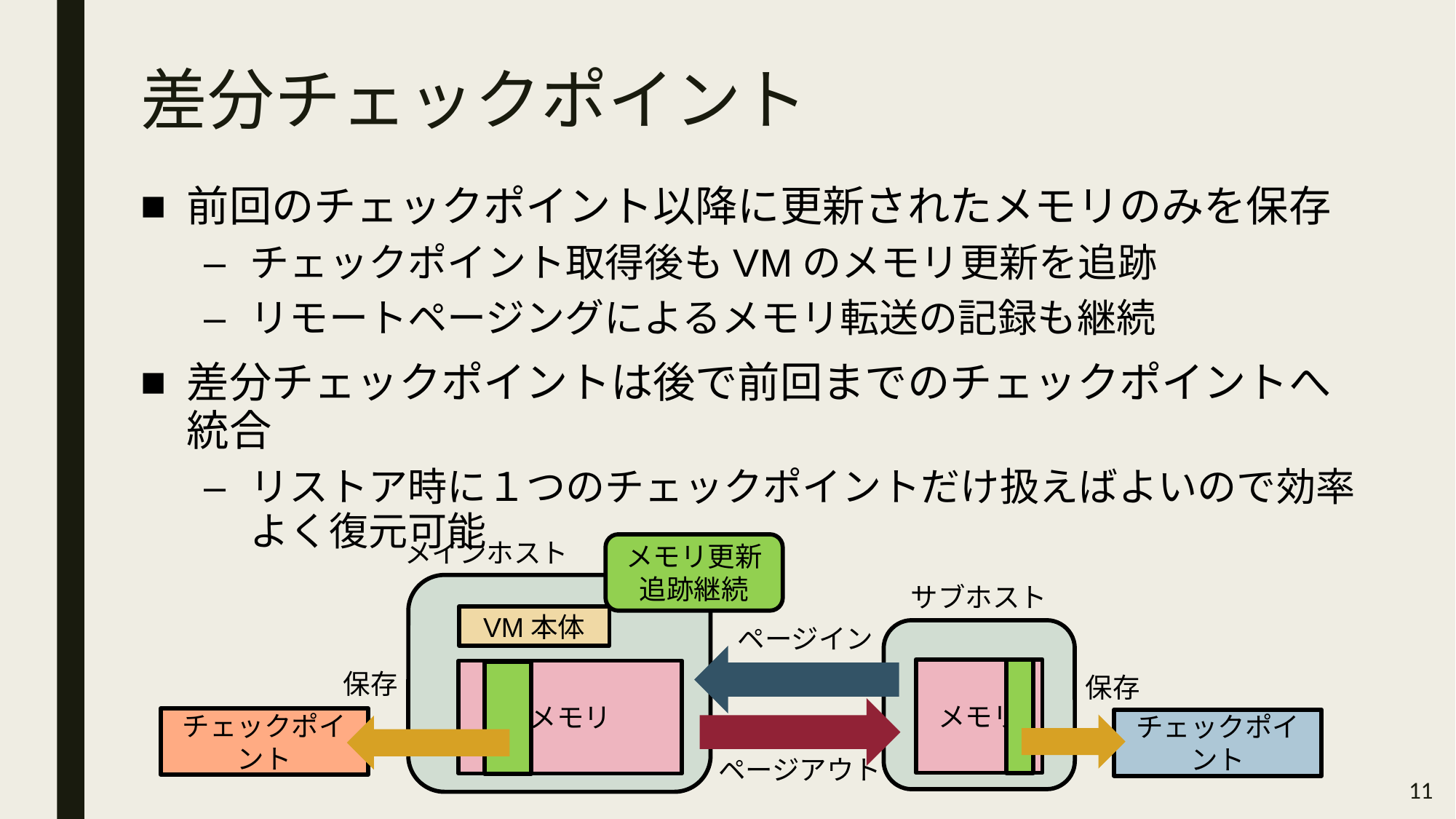

# 差分チェックポイント
前回のチェックポイント以降に更新されたメモリのみを保存
チェックポイント取得後もVMのメモリ更新を追跡
リモートページングによるメモリ転送の記録も継続
差分チェックポイントは後で前回までのチェックポイントへ統合
リストア時に１つのチェックポイントだけ扱えばよいので効率よく復元可能
メインホスト
メモリ更新
追跡継続

サブホスト
VM本体
ページイン

メモリ

メモリ

保存
保存

チェックポイント
チェックポイント

ページアウト
11